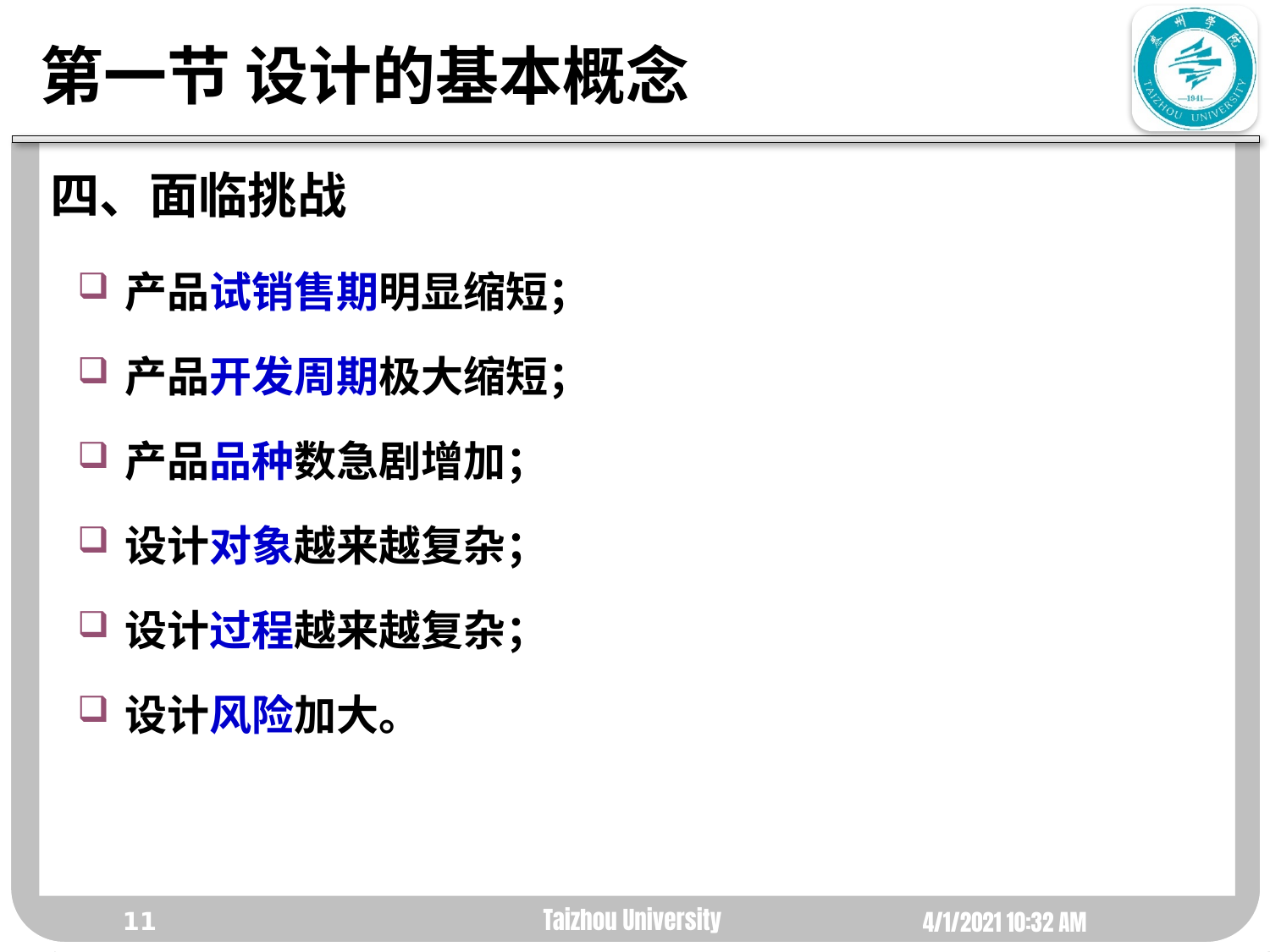

四、面临挑战
产品试销售期明显缩短；
产品开发周期极大缩短；
产品品种数急剧增加；
设计对象越来越复杂；
设计过程越来越复杂；
设计风险加大。
11